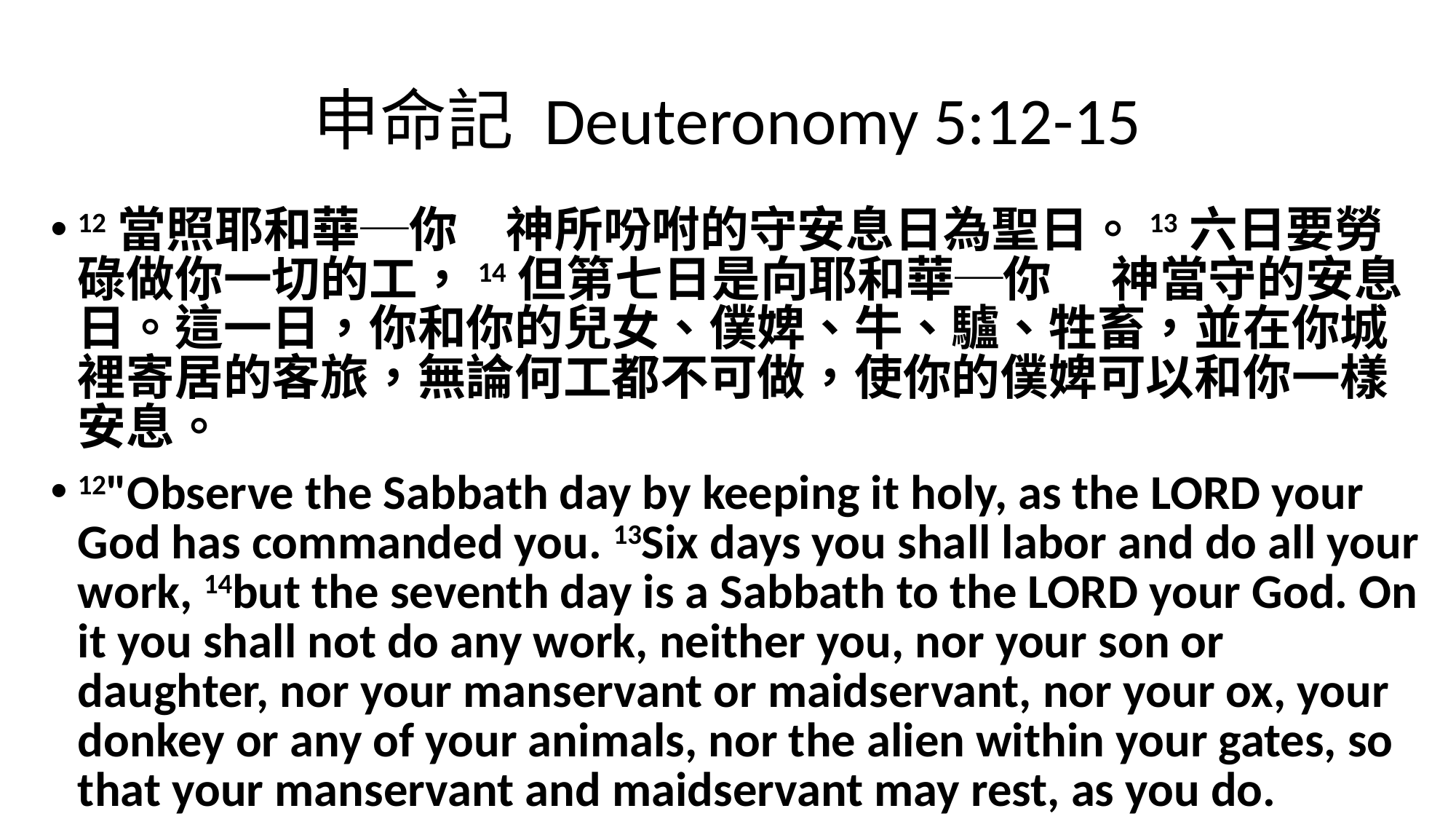

# 申命記 Deuteronomy 5:12-15
12當照耶和華─你　神所吩咐的守安息日為聖日。13六日要勞碌做你一切的工，14但第七日是向耶和華─你　 神當守的安息日。這一日，你和你的兒女、僕婢、牛、驢、牲畜，並在你城裡寄居的客旅，無論何工都不可做，使你的僕婢可以和你一樣安息。
12"Observe the Sabbath day by keeping it holy, as the LORD your God has commanded you. 13Six days you shall labor and do all your work, 14but the seventh day is a Sabbath to the LORD your God. On it you shall not do any work, neither you, nor your son or daughter, nor your manservant or maidservant, nor your ox, your donkey or any of your animals, nor the alien within your gates, so that your manservant and maidservant may rest, as you do.